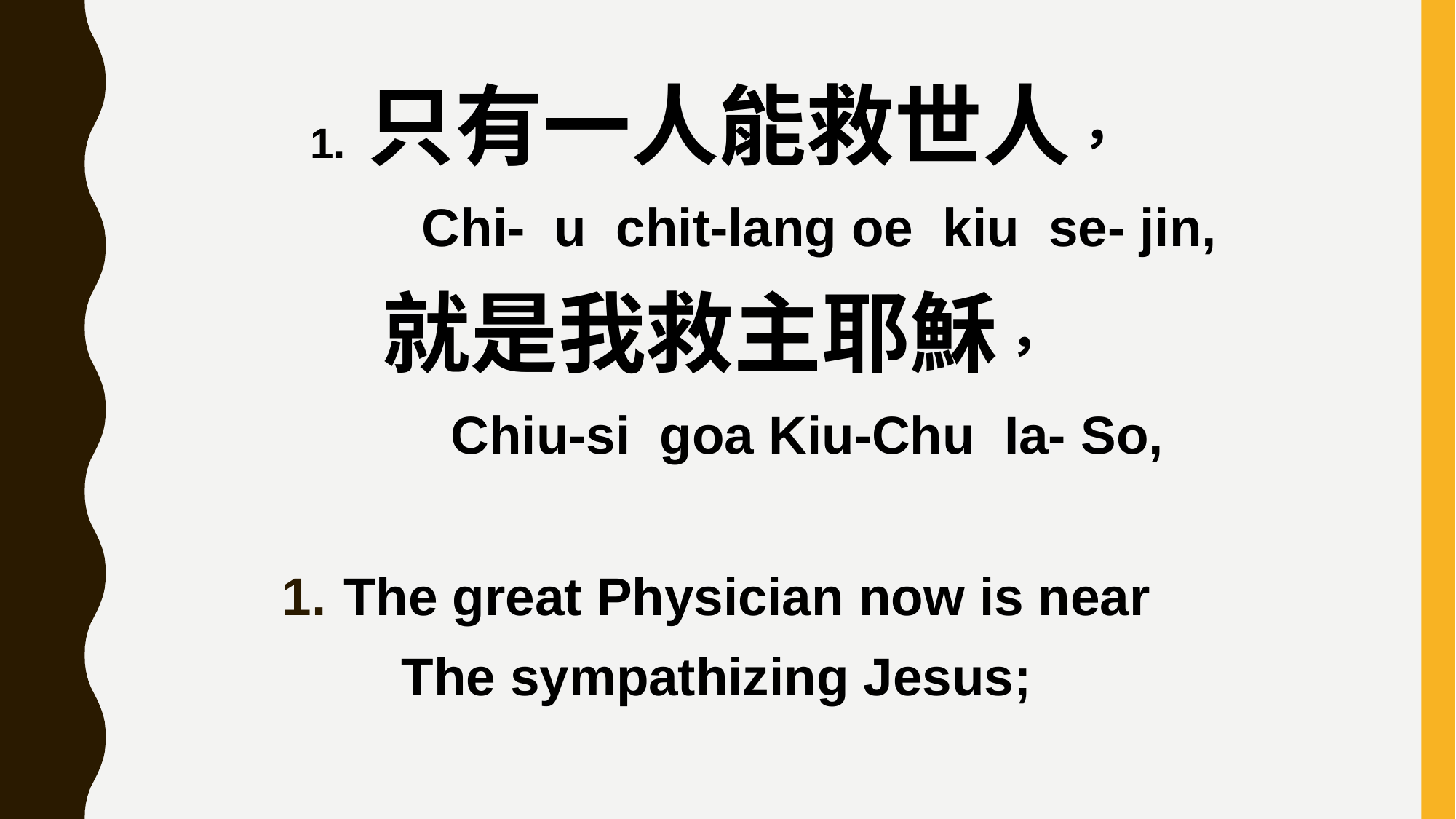

1. 只有一人能救世人，
                    Chi-  u  chit-lang oe  kiu  se- jin,
就是我救主耶穌，
                   Chiu-si  goa Kiu-Chu  Ia- So,

The great Physician now is near
The sympathizing Jesus;